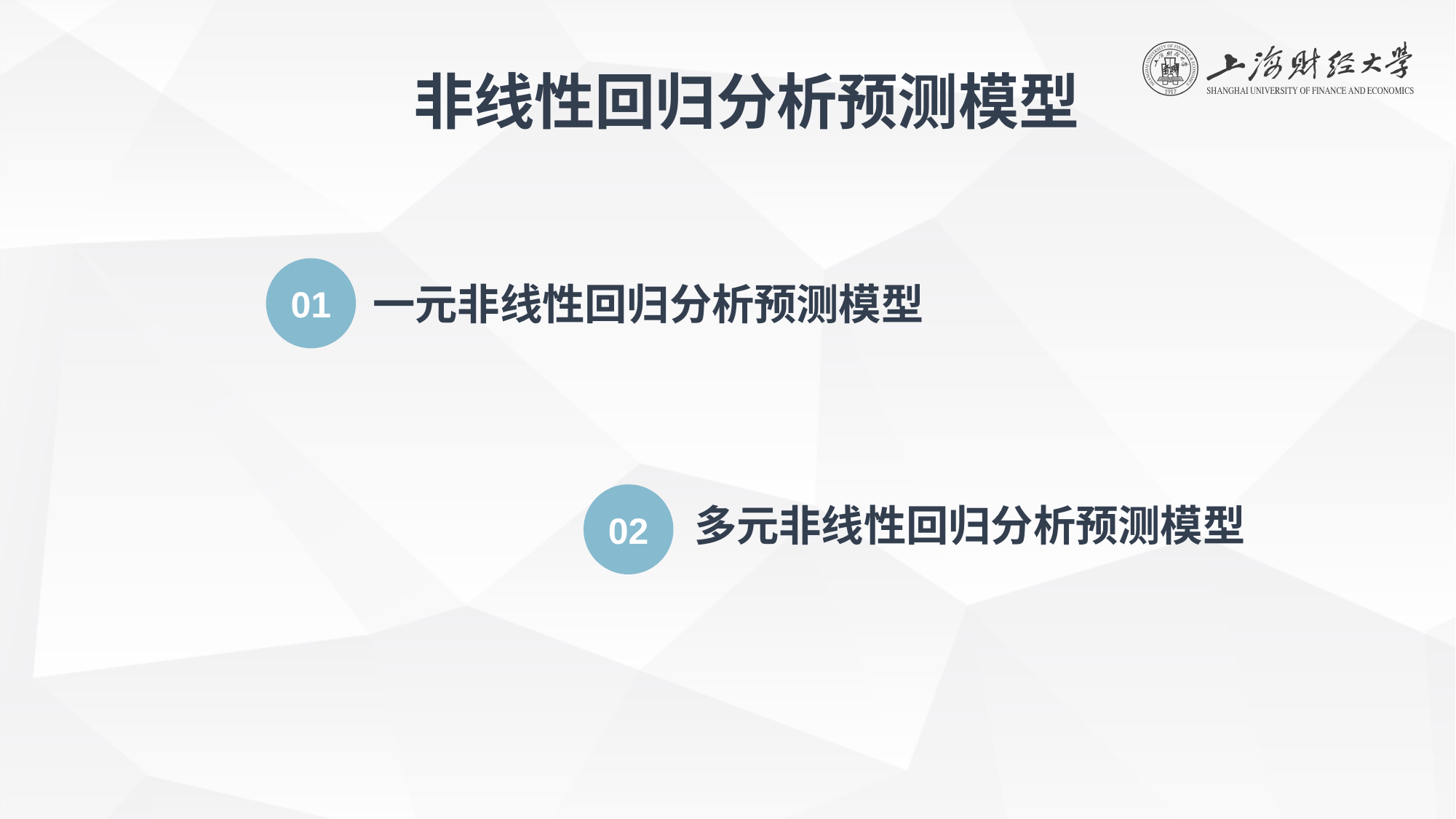

非线性回归分析预测模型
01

一元非线性回归分析预测模型
02
多元非线性回归分析预测模型